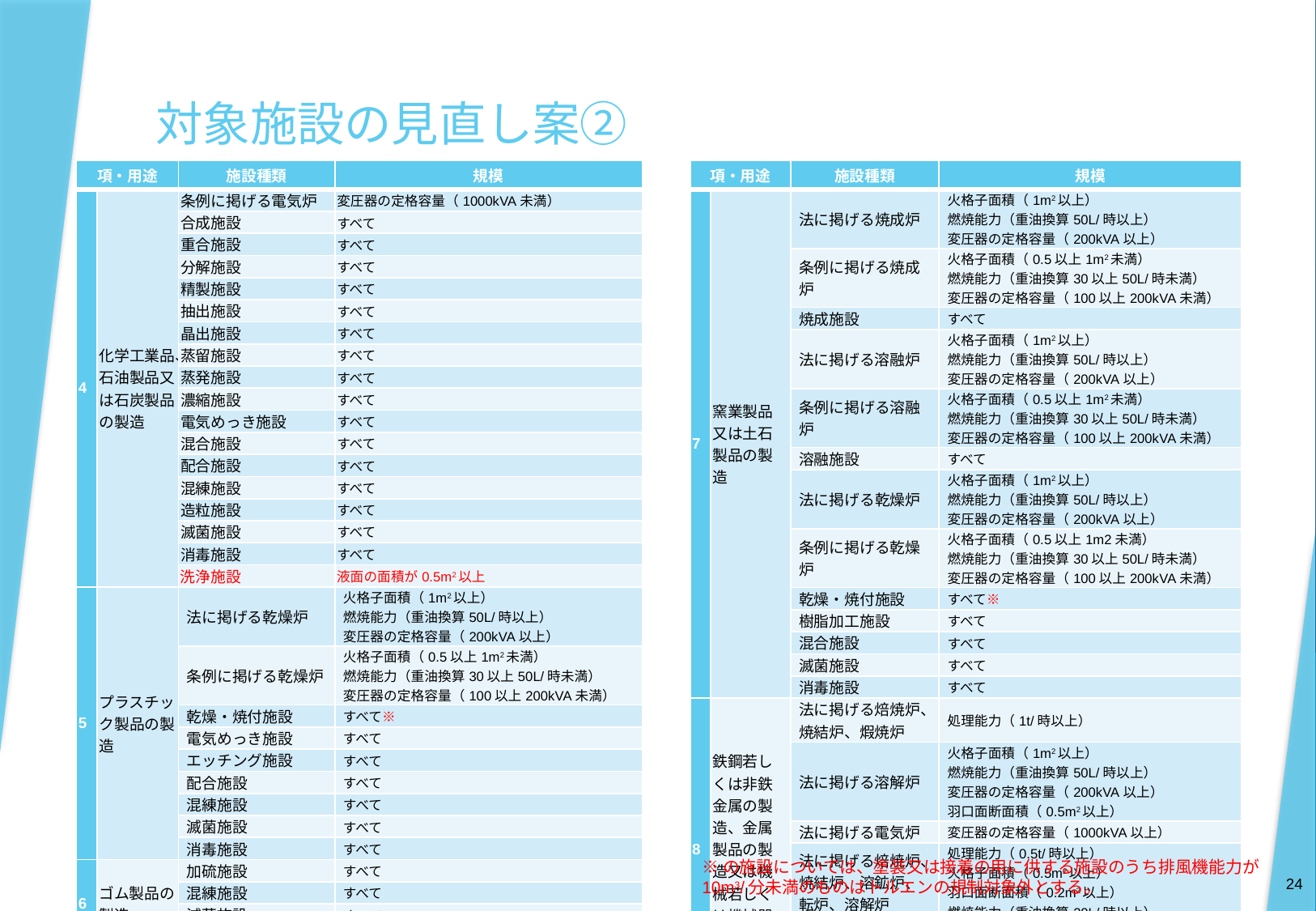

# 対象施設の見直し案②
| 項・用途 |  | 施設種類 | 規模 |
| --- | --- | --- | --- |
| 4 | 化学工業品、石油製品又は石炭製品の製造 | 条例に掲げる電気炉 | 変圧器の定格容量（1000kVA未満） |
|  |  | 合成施設 | すべて |
|  |  | 重合施設 | すべて |
|  |  | 分解施設 | すべて |
|  |  | 精製施設 | すべて |
|  |  | 抽出施設 | すべて |
|  |  | 晶出施設 | すべて |
|  |  | 蒸留施設 | すべて |
|  |  | 蒸発施設 | すべて |
|  |  | 濃縮施設 | すべて |
|  |  | 電気めっき施設 | すべて |
|  |  | 混合施設 | すべて |
|  |  | 配合施設 | すべて |
|  |  | 混練施設 | すべて |
|  |  | 造粒施設 | すべて |
|  |  | 滅菌施設 | すべて |
|  |  | 消毒施設 | すべて |
|  |  | 洗浄施設 | 液面の面積が0.5m2以上 |
| 5 | プラスチック製品の製造 | 法に掲げる乾燥炉 | 火格子面積（1m2以上） 燃焼能力（重油換算50L/時以上） 変圧器の定格容量（200kVA以上） |
|  |  | 条例に掲げる乾燥炉 | 火格子面積（0.5以上1m2未満） 燃焼能力（重油換算30以上50L/時未満） 変圧器の定格容量（100以上200kVA未満） |
|  |  | 乾燥・焼付施設 | すべて※ |
|  |  | 電気めっき施設 | すべて |
|  |  | エッチング施設 | すべて |
|  |  | 配合施設 | すべて |
|  |  | 混練施設 | すべて |
|  |  | 滅菌施設 | すべて |
|  |  | 消毒施設 | すべて |
| 6 | ゴム製品の製造 | 加硫施設 | すべて |
|  |  | 混練施設 | すべて |
|  |  | 滅菌施設 | すべて |
|  |  | 消毒施設 | すべて |
| 項・用途 |  | 施設種類 | 規模 |
| --- | --- | --- | --- |
| 7 | 窯業製品又は土石製品の製造 | 法に掲げる焼成炉 | 火格子面積（1m2以上） 燃焼能力（重油換算50L/時以上） 変圧器の定格容量（200kVA以上） |
|  |  | 条例に掲げる焼成炉 | 火格子面積（0.5以上1m2未満） 燃焼能力（重油換算30以上50L/時未満） 変圧器の定格容量（100以上200kVA未満） |
|  |  | 焼成施設 | すべて |
|  |  | 法に掲げる溶融炉 | 火格子面積（1m2以上） 燃焼能力（重油換算50L/時以上） 変圧器の定格容量（200kVA以上） |
|  |  | 条例に掲げる溶融炉 | 火格子面積（0.5以上1m2未満） 燃焼能力（重油換算30以上50L/時未満） 変圧器の定格容量（100以上200kVA未満） |
|  |  | 溶融施設 | すべて |
|  |  | 法に掲げる乾燥炉 | 火格子面積（1m2以上） 燃焼能力（重油換算50L/時以上） 変圧器の定格容量（200kVA以上） |
|  |  | 条例に掲げる乾燥炉 | 火格子面積（0.5以上1m2未満） 燃焼能力（重油換算30以上50L/時未満） 変圧器の定格容量（100以上200kVA未満） |
|  |  | 乾燥・焼付施設 | すべて※ |
|  |  | 樹脂加工施設 | すべて |
|  |  | 混合施設 | すべて |
|  |  | 滅菌施設 | すべて |
|  |  | 消毒施設 | すべて |
| 8 | 鉄鋼若しくは非鉄金属の製造、金属製品の製造又は機械若しくは機械器具の製造 | 法に掲げる焙焼炉、焼結炉、煆焼炉 | 処理能力（1t/時以上） |
|  |  | 法に掲げる溶解炉 | 火格子面積（1m2以上） 燃焼能力（重油換算50L/時以上） 変圧器の定格容量（200kVA以上） 羽口面断面積（0.5m2以上） |
|  |  | 法に掲げる電気炉 | 変圧器の定格容量（1000kVA以上） |
|  |  | 法に掲げる焙焼炉、焼結炉、溶鉱炉、転炉、溶解炉 | 処理能力（0.5t/時以上） 火格子面積（0.5m2以上） 羽口面断面積（0.2m2以上） 燃焼能力（重油換算20L/時以上） |
|  |  | 法に掲げる溶解炉 | 燃焼能力（重油換算10L/時以上） 変圧器の定格容量（40kVA以上） |
|  |  | 法に掲げる溶解炉 | 燃焼能力（重油換算4L/時以上） 変圧器の定格容量（20kVA以上） |

※の施設については、塗装又は接着の用に供する施設のうち排風機能力が10m3/分未満のものはトルエンの規制対象外とする。
24